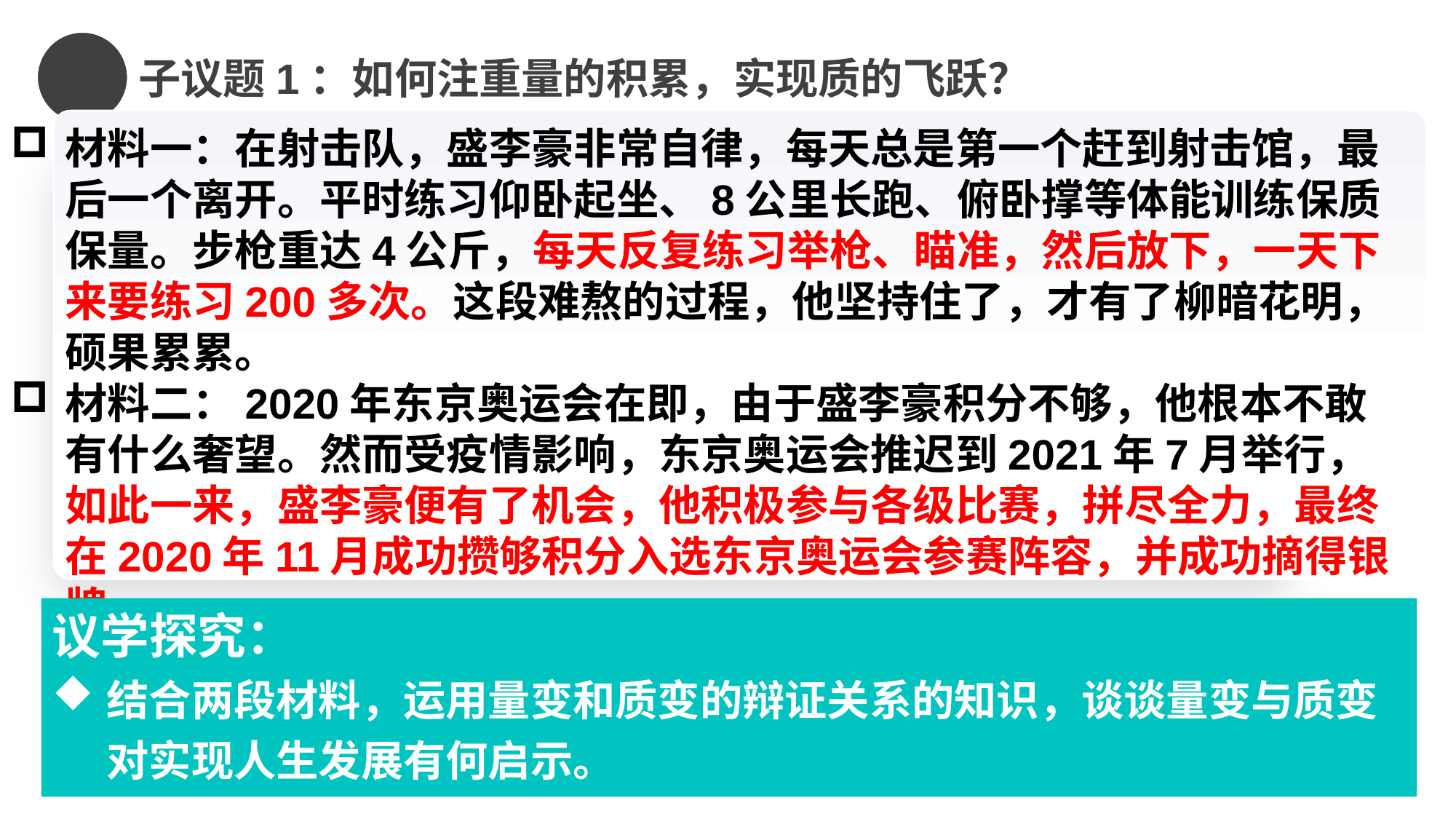

聿见思政统编新教材教学网 www.yjsz2020.cn 原创作品

子议题1：如何注重量的积累，实现质的飞跃？

材料一：在射击队，盛李豪非常自律，每天总是第一个赶到射击馆，最后一个离开。平时练习仰卧起坐、8公里长跑、俯卧撑等体能训练保质保量。步枪重达4公斤，每天反复练习举枪、瞄准，然后放下，一天下来要练习200多次。这段难熬的过程，他坚持住了，才有了柳暗花明，硕果累累。
材料二：2020年东京奥运会在即，由于盛李豪积分不够，他根本不敢有什么奢望。然而受疫情影响，东京奥运会推迟到2021年7月举行，如此一来，盛李豪便有了机会，他积极参与各级比赛，拼尽全力，最终在2020年11月成功攒够积分入选东京奥运会参赛阵容，并成功摘得银牌。
议学探究：
结合两段材料，运用量变和质变的辩证关系的知识，谈谈量变与质变对实现人生发展有何启示。